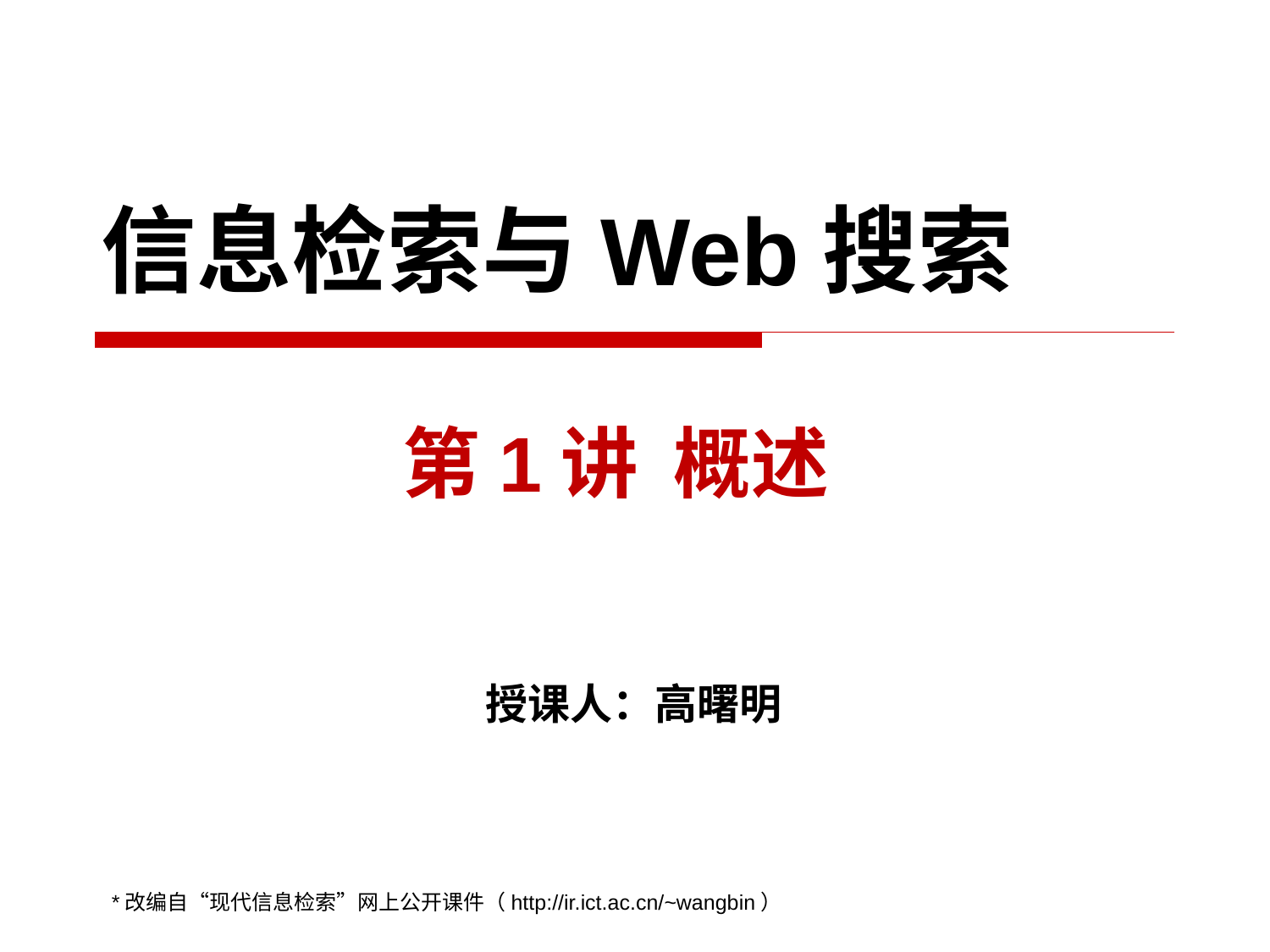

# 信息检索与Web搜索

第1讲  概述

授课人：高曙明

*改编自“现代信息检索”网上公开课件（http://ir.ict.ac.cn/~wangbin）